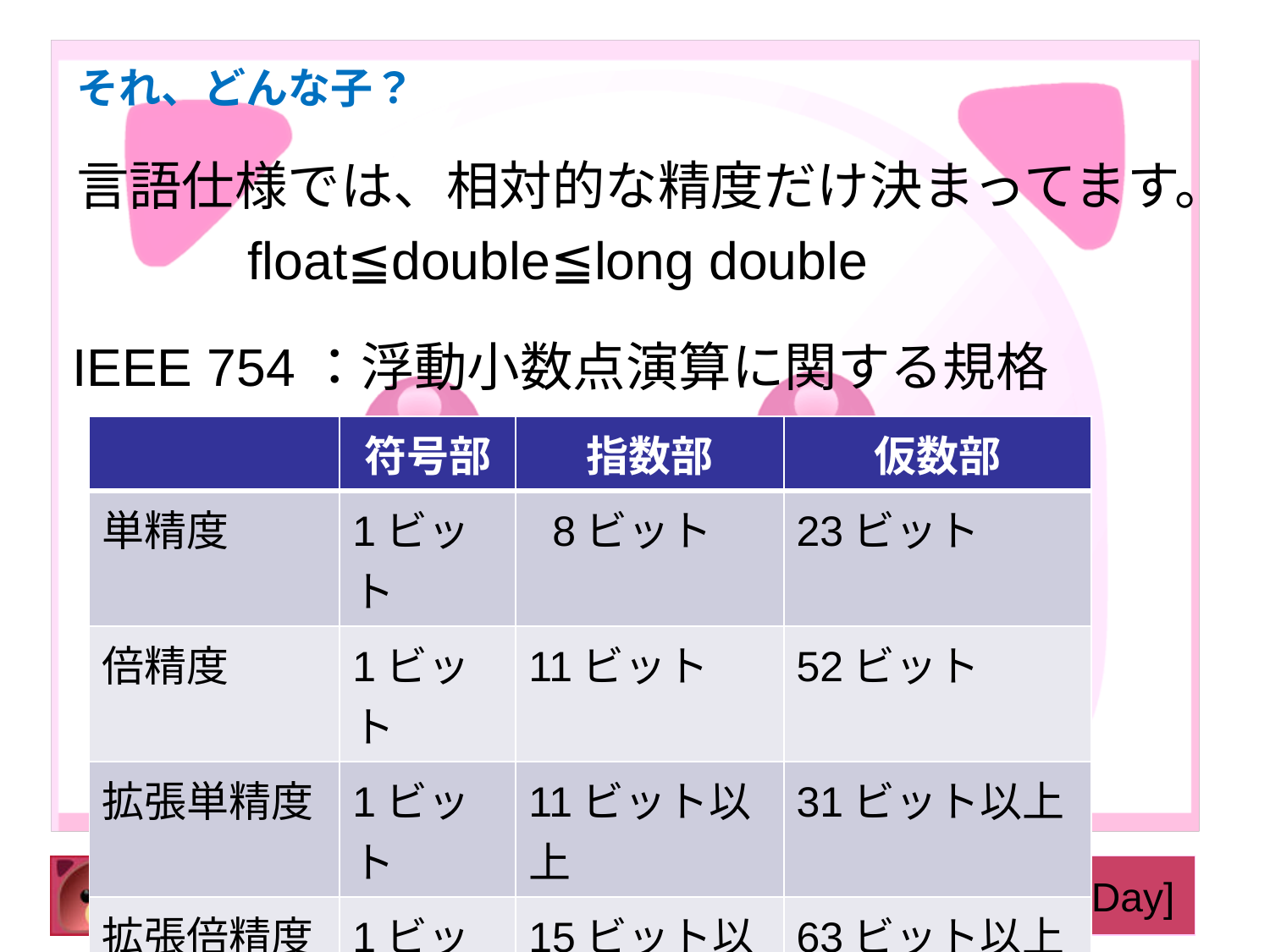

# それ、どんな子？
言語仕様では、相対的な精度だけ決まってます。
　　　float≦double≦long double
IEEE 754：浮動小数点演算に関する規格
|  | 符号部 | 指数部 | 仮数部 |
| --- | --- | --- | --- |
| 単精度 | 1ビット | 8ビット | 23ビット |
| 倍精度 | 1ビット | 11ビット | 52ビット |
| 拡張単精度 | 1ビット | 11ビット以上 | 31ビット以上 |
| 拡張倍精度 | 1ビット | 15ビット以上 | 63ビット以上 |